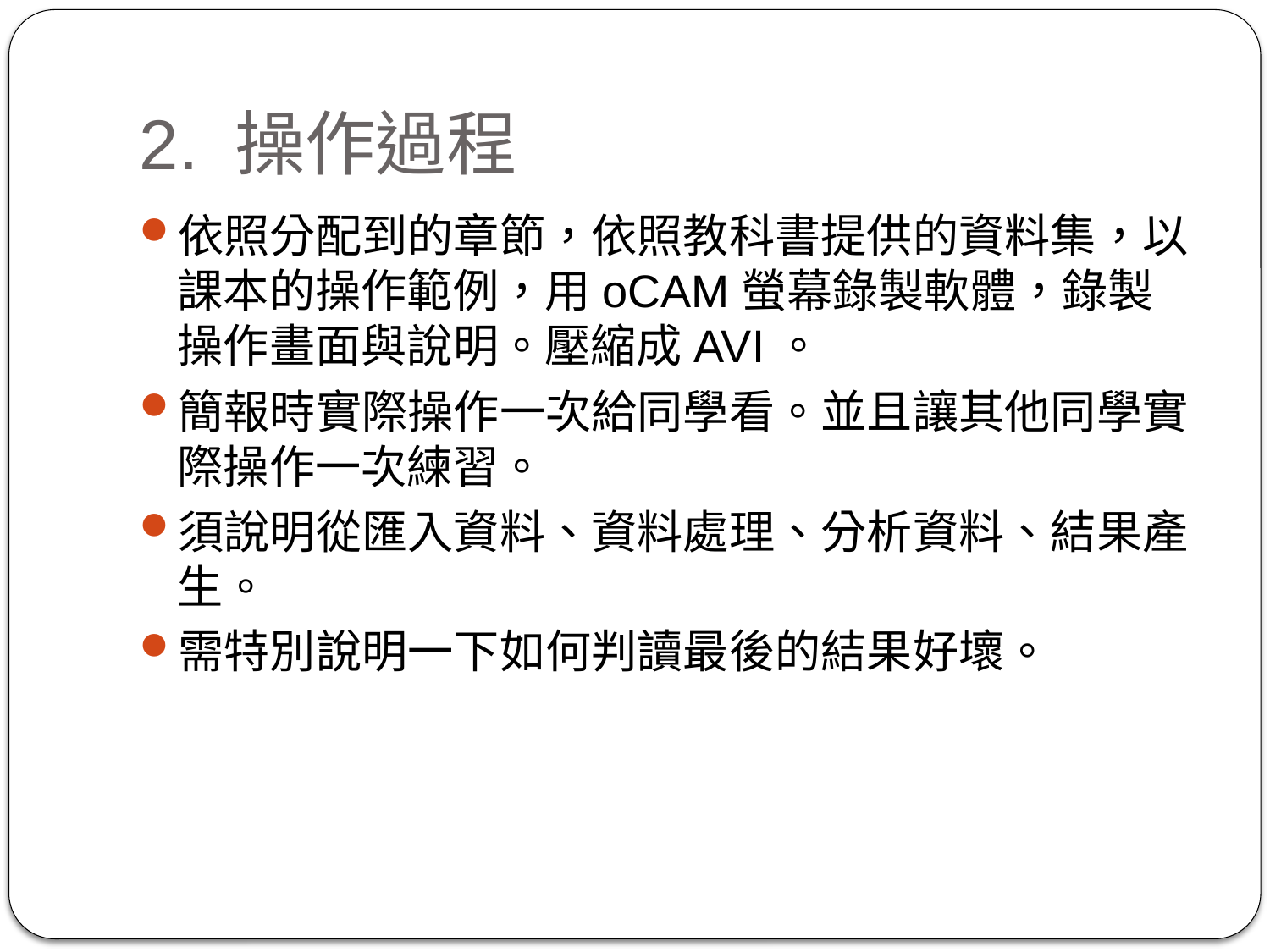

# 2. 操作過程
依照分配到的章節，依照教科書提供的資料集，以課本的操作範例，用oCAM螢幕錄製軟體，錄製操作畫面與說明。壓縮成AVI。
簡報時實際操作一次給同學看。並且讓其他同學實際操作一次練習。
須說明從匯入資料、資料處理、分析資料、結果產生。
需特別說明一下如何判讀最後的結果好壞。